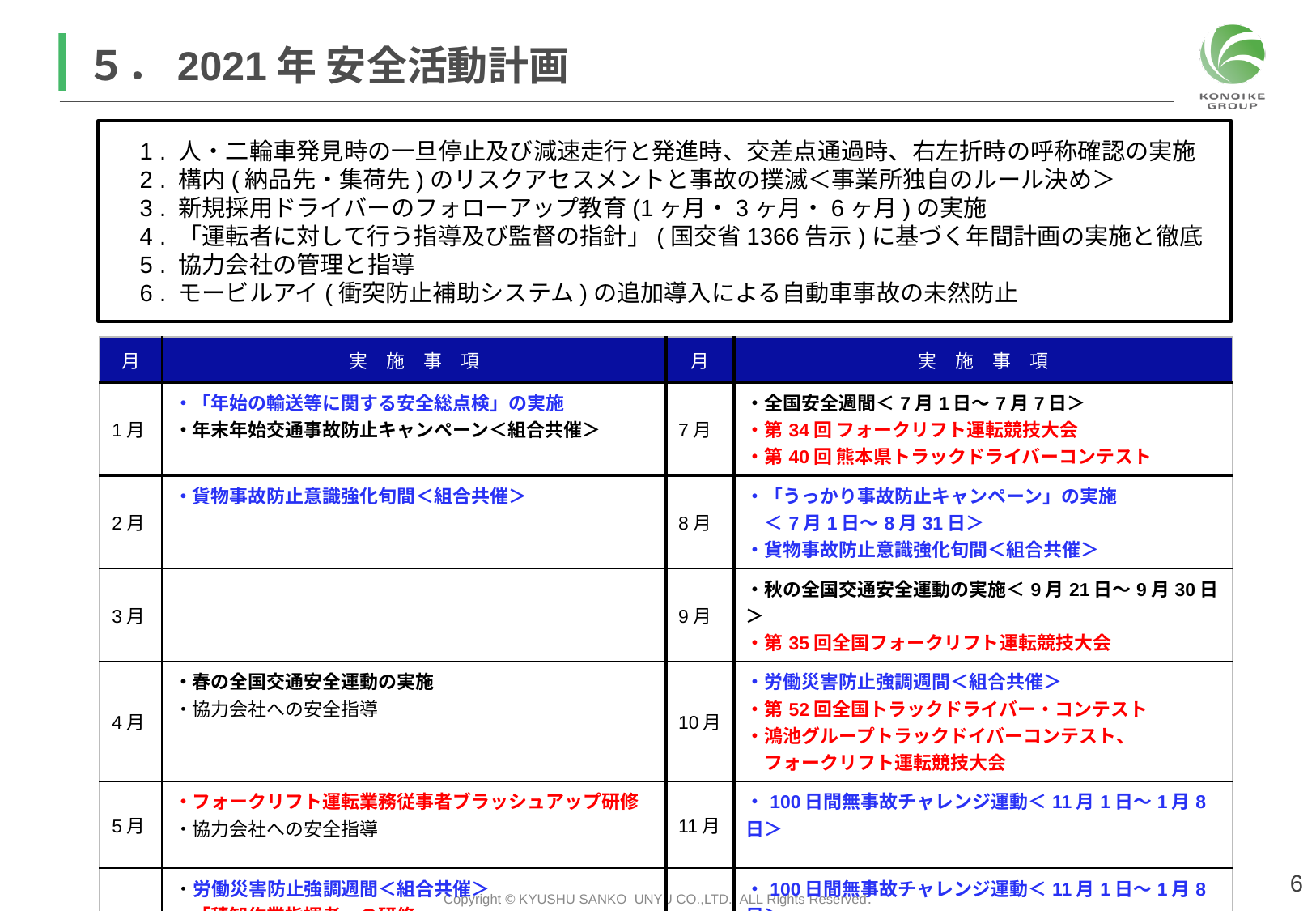

# ５．2021年 安全活動計画
　1 . 人・二輪車発見時の一旦停止及び減速走行と発進時、交差点通過時、右左折時の呼称確認の実施
　2 . 構内(納品先・集荷先)のリスクアセスメントと事故の撲滅＜事業所独自のルール決め＞
　3 . 新規採用ドライバーのフォローアップ教育(1ヶ月・3ヶ月・6ヶ月)の実施
　4 . 「運転者に対して行う指導及び監督の指針」(国交省1366告示)に基づく年間計画の実施と徹底
　5 . 協力会社の管理と指導
　6 . モービルアイ(衝突防止補助システム)の追加導入による自動車事故の未然防止
| 月 | 実　施　事　項 | 月 | 実　施　事　項 |
| --- | --- | --- | --- |
| 1月 | ・「年始の輸送等に関する安全総点検」の実施 ・年末年始交通事故防止キャンペーン＜組合共催＞ | 7月 | ・全国安全週間＜7月1日～7月7日＞ ・第34回 フォークリフト運転競技大会 ・第40回 熊本県トラックドライバーコンテスト |
| 2月 | ・貨物事故防止意識強化旬間＜組合共催＞ | 8月 | ・「うっかり事故防止キャンペーン」の実施 　＜7月1日～8月31日＞ ・貨物事故防止意識強化旬間＜組合共催＞ |
| 3月 |  | 9月 | ・秋の全国交通安全運動の実施＜9月21日～9月30日＞ ・第35回全国フォークリフト運転競技大会 |
| 4月 | ・春の全国交通安全運動の実施 ・協力会社への安全指導 | 10月 | ・労働災害防止強調週間＜組合共催＞ ・第52回全国トラックドライバー・コンテスト ・鴻池グループトラックドイバーコンテスト、 　フォークリフト運転競技大会 |
| 5月 | ・フォークリフト運転業務従事者ブラッシュアップ研修 ・協力会社への安全指導 | 11月 | ・100日間無事故チャレンジ運動＜11月1日～1月8日＞ |
| 6月 | ・労働災害防止強調週間＜組合共催＞ ・「積卸作業指揮者」の研修 ・モービルアイ(衝突防止補助システム)の設置 | 12月 | ・100日間無事故チャレンジ運動＜11月1日～1月8日＞ ・「年末の輸送等に関する安全総点検」の実施 ・年末年始交通事故防止キャンペーン＜組合共催＞ |
6